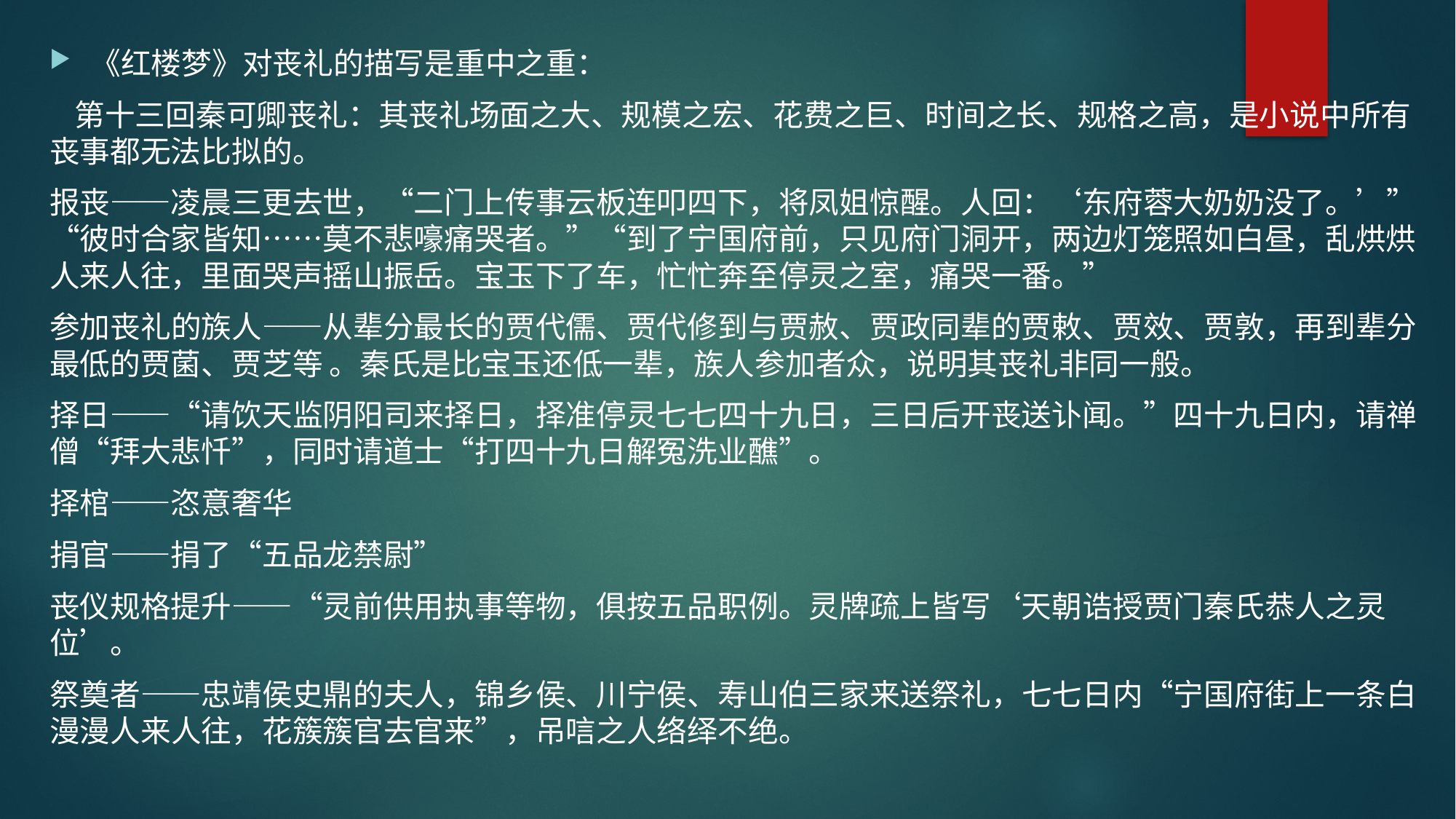

《红楼梦》对丧礼的描写是重中之重：
   第十三回秦可卿丧礼：其丧礼场面之大、规模之宏、花费之巨、时间之长、规格之高，是小说中所有丧事都无法比拟的。
报丧——凌晨三更去世，“二门上传事云板连叩四下，将凤姐惊醒。人回：‘东府蓉大奶奶没了。’”“彼时合家皆知……莫不悲嚎痛哭者。”“到了宁国府前，只见府门洞开，两边灯笼照如白昼，乱烘烘人来人往，里面哭声摇山振岳。宝玉下了车，忙忙奔至停灵之室，痛哭一番。”
参加丧礼的族人——从辈分最长的贾代儒、贾代修到与贾赦、贾政同辈的贾敕、贾效、贾敦，再到辈分最低的贾菌、贾芝等 。秦氏是比宝玉还低一辈，族人参加者众，说明其丧礼非同一般。
择日——“请饮天监阴阳司来择日，择准停灵七七四十九日，三日后开丧送讣闻。”四十九日内，请禅僧“拜大悲忏”，同时请道士“打四十九日解冤洗业醮”。
择棺——恣意奢华
捐官——捐了“五品龙禁尉”
丧仪规格提升——“灵前供用执事等物，俱按五品职例。灵牌疏上皆写‘天朝诰授贾门秦氏恭人之灵位’。
祭奠者——忠靖侯史鼎的夫人，锦乡侯、川宁侯、寿山伯三家来送祭礼，七七日内“宁国府街上一条白漫漫人来人往，花簇簇官去官来”，吊唁之人络绎不绝。